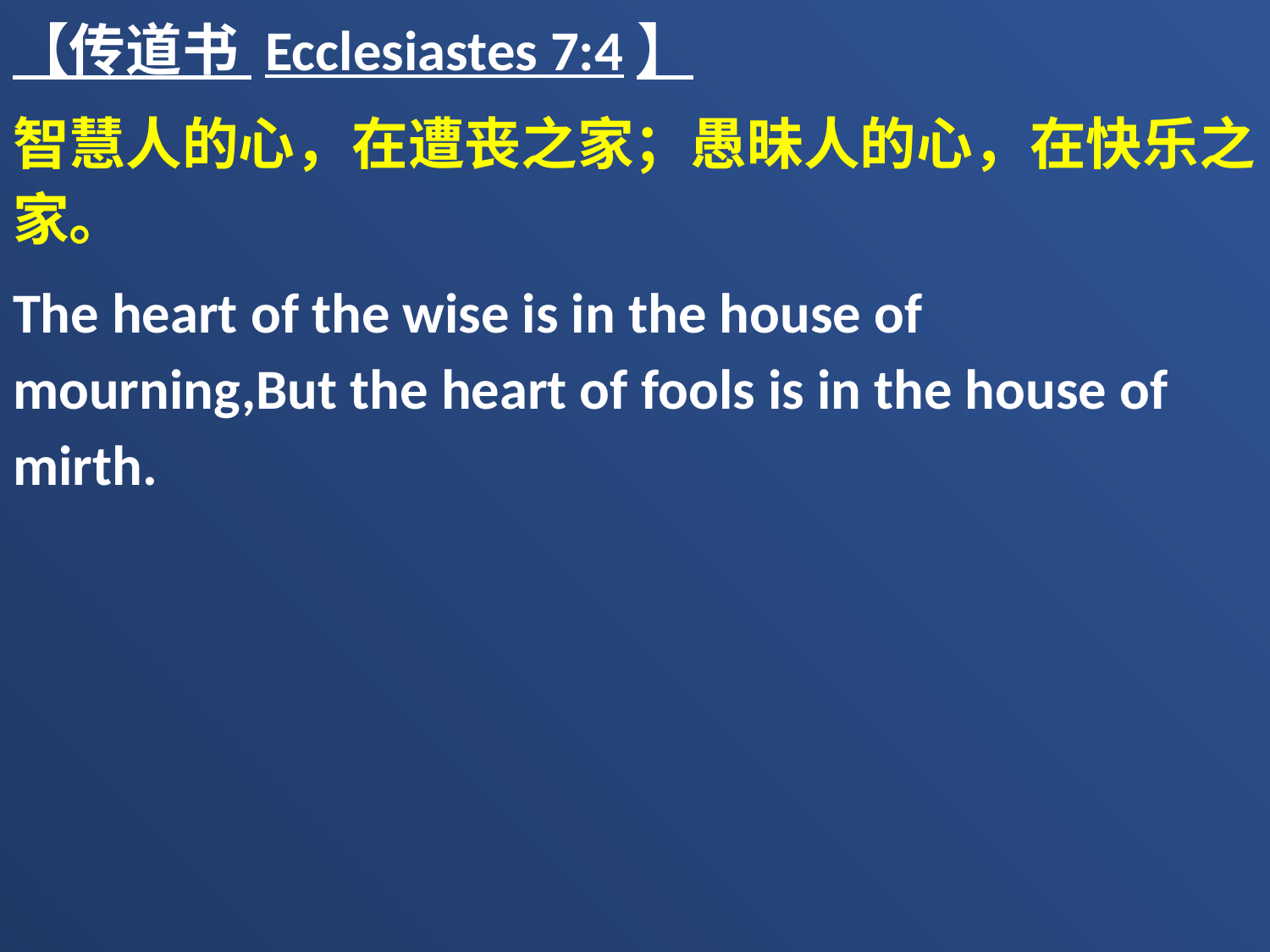

【传道书 Ecclesiastes 7:4】
智慧人的心，在遭丧之家；愚昧人的心，在快乐之家。
The heart of the wise is in the house of mourning,But the heart of fools is in the house of mirth.